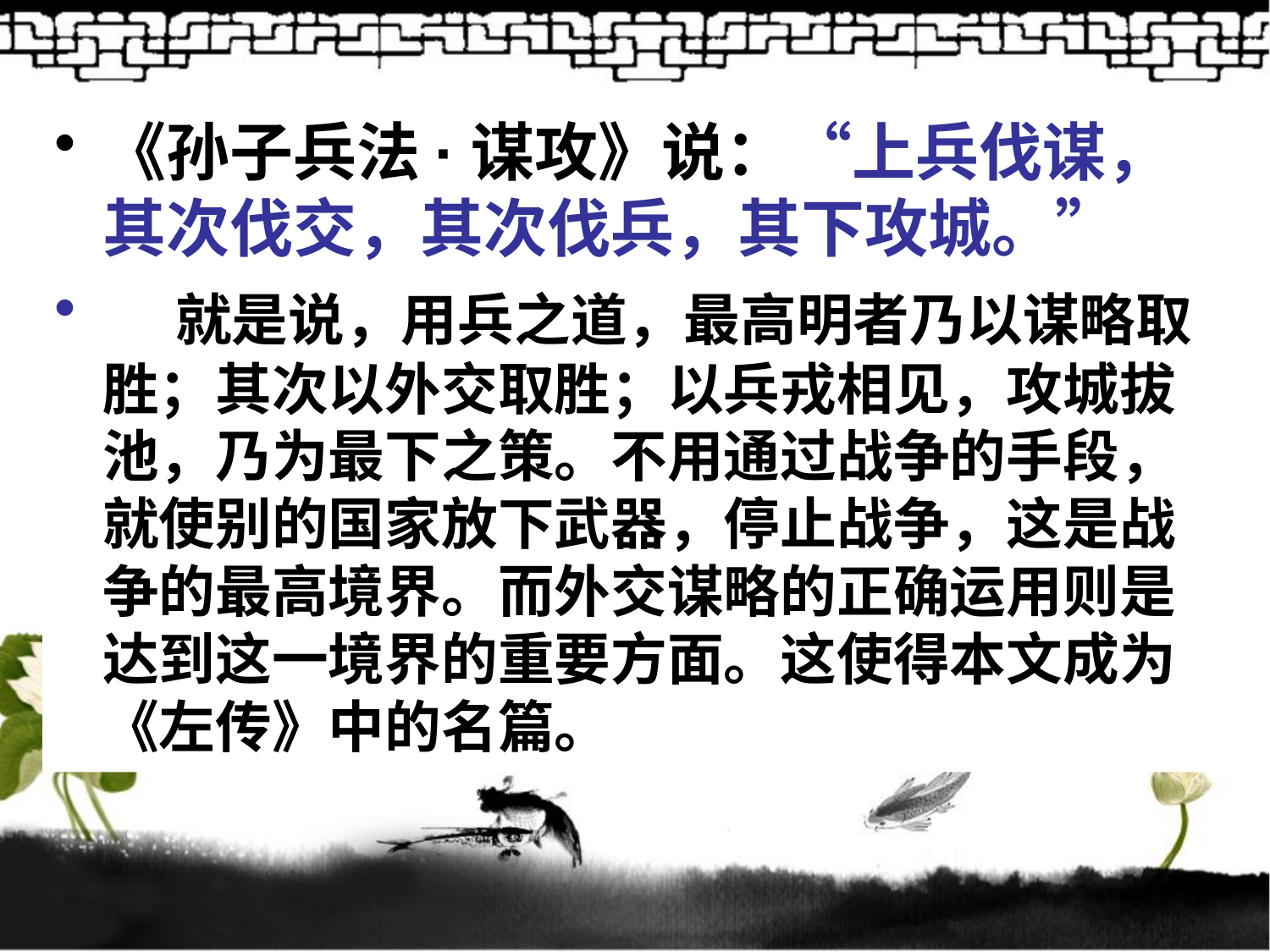

《孙子兵法·谋攻》说：“上兵伐谋，其次伐交，其次伐兵，其下攻城。”
    就是说，用兵之道，最高明者乃以谋略取胜；其次以外交取胜；以兵戎相见，攻城拔池，乃为最下之策。不用通过战争的手段，就使别的国家放下武器，停止战争，这是战争的最高境界。而外交谋略的正确运用则是达到这一境界的重要方面。这使得本文成为《左传》中的名篇。